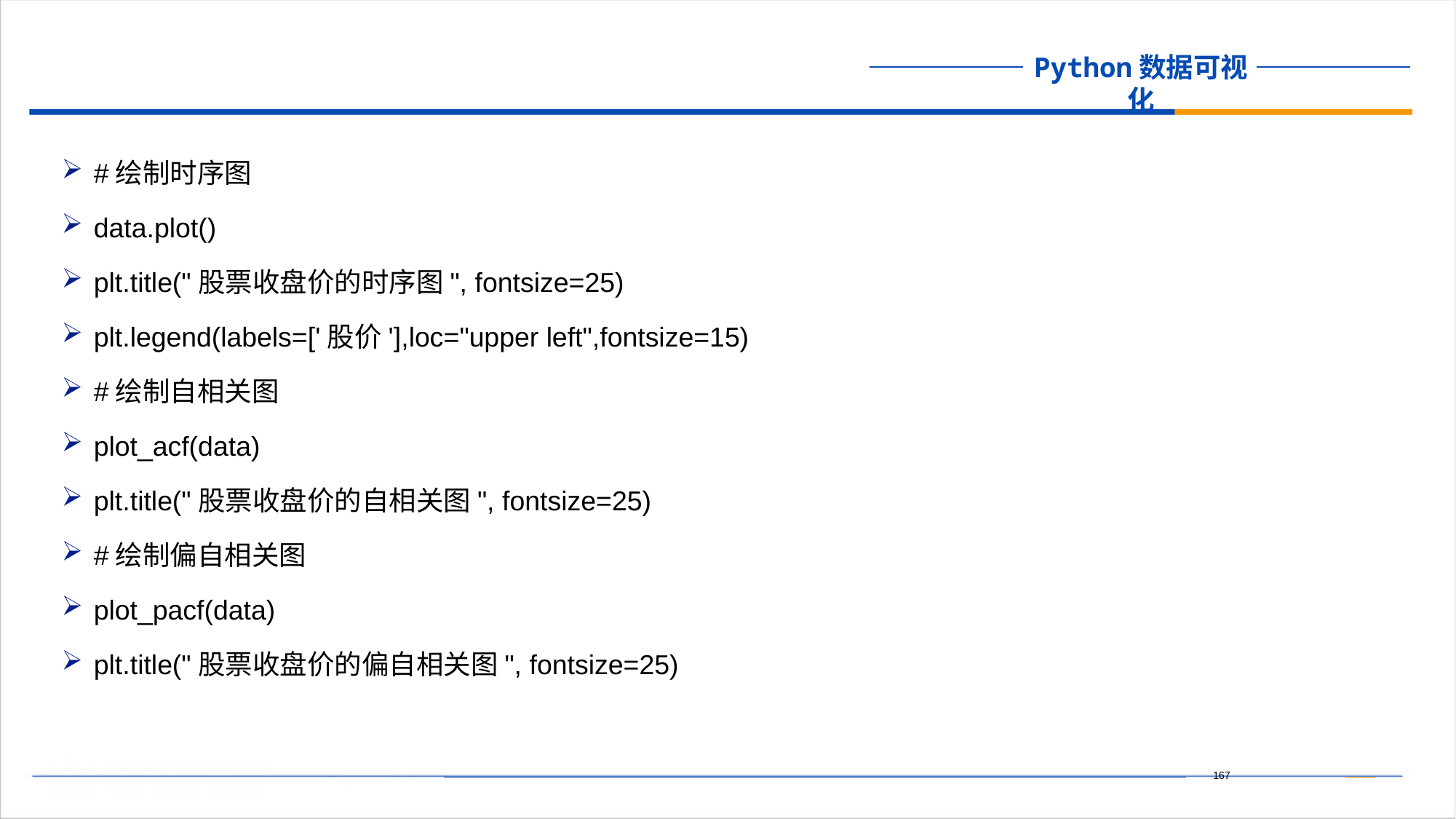

#绘制时序图
data.plot()
plt.title("股票收盘价的时序图", fontsize=25)
plt.legend(labels=['股价'],loc="upper left",fontsize=15)
#绘制自相关图
plot_acf(data)
plt.title("股票收盘价的自相关图", fontsize=25)
#绘制偏自相关图
plot_pacf(data)
plt.title("股票收盘价的偏自相关图", fontsize=25)